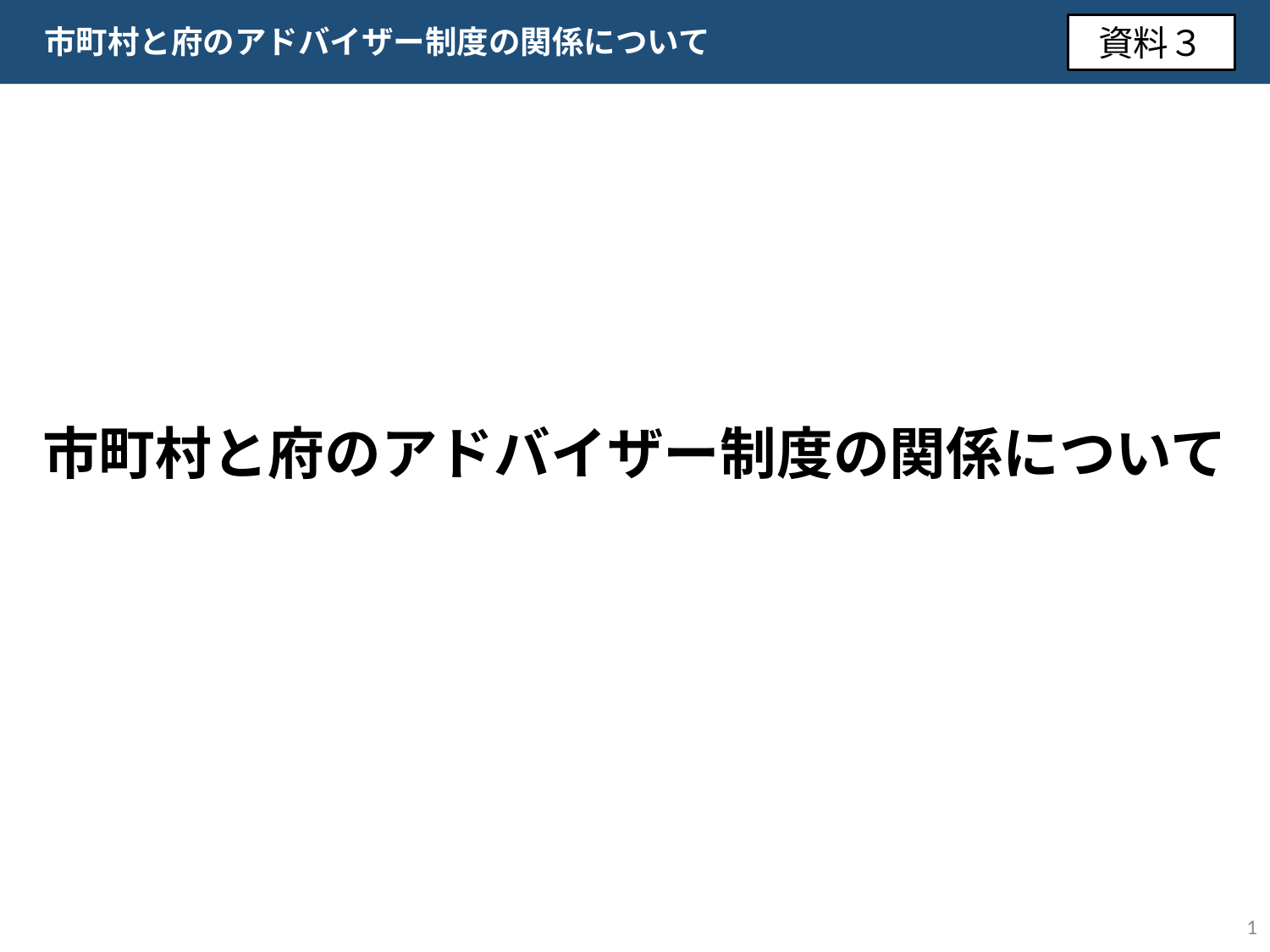

市町村と府のアドバイザー制度の関係について
資料３
市町村と府のアドバイザー制度の関係について
1